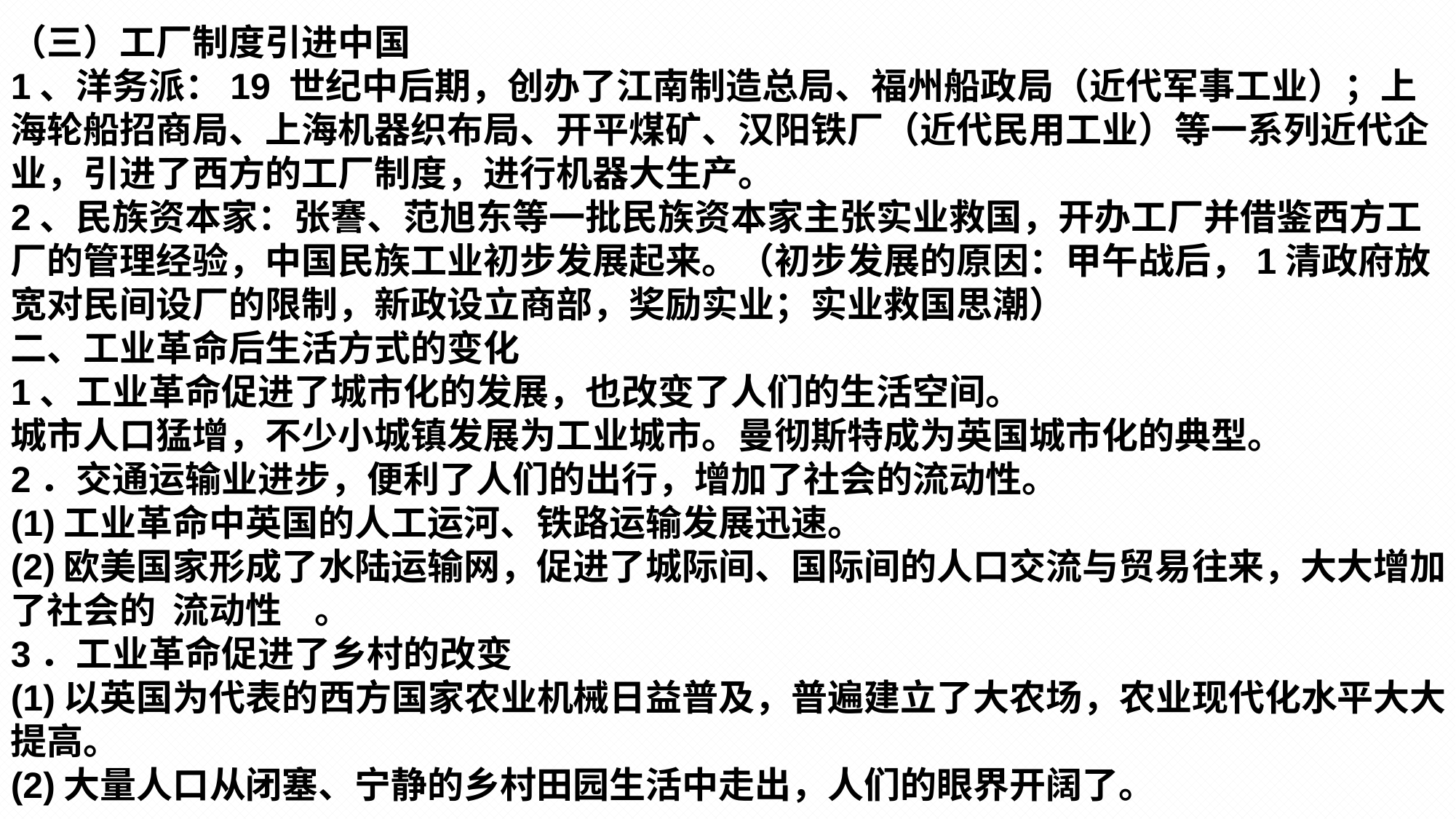

（三）工厂制度引进中国
1、洋务派：19 世纪中后期，创办了江南制造总局、福州船政局（近代军事工业）；上海轮船招商局、上海机器织布局、开平煤矿、汉阳铁厂（近代民用工业）等一系列近代企业，引进了西方的工厂制度，进行机器大生产。
2、民族资本家：张謇、范旭东等一批民族资本家主张实业救国，开办工厂并借鉴西方工厂的管理经验，中国民族工业初步发展起来。（初步发展的原因：甲午战后，1清政府放宽对民间设厂的限制，新政设立商部，奖励实业；实业救国思潮）
二、工业革命后生活方式的变化
1、工业革命促进了城市化的发展，也改变了人们的生活空间。
城市人口猛增，不少小城镇发展为工业城市。曼彻斯特成为英国城市化的典型。
2．交通运输业进步，便利了人们的出行，增加了社会的流动性。
(1)工业革命中英国的人工运河、铁路运输发展迅速。
(2)欧美国家形成了水陆运输网，促进了城际间、国际间的人口交流与贸易往来，大大增加了社会的  流动性    。
3．工业革命促进了乡村的改变
(1)以英国为代表的西方国家农业机械日益普及，普遍建立了大农场，农业现代化水平大大提高。
(2)大量人口从闭塞、宁静的乡村田园生活中走出，人们的眼界开阔了。